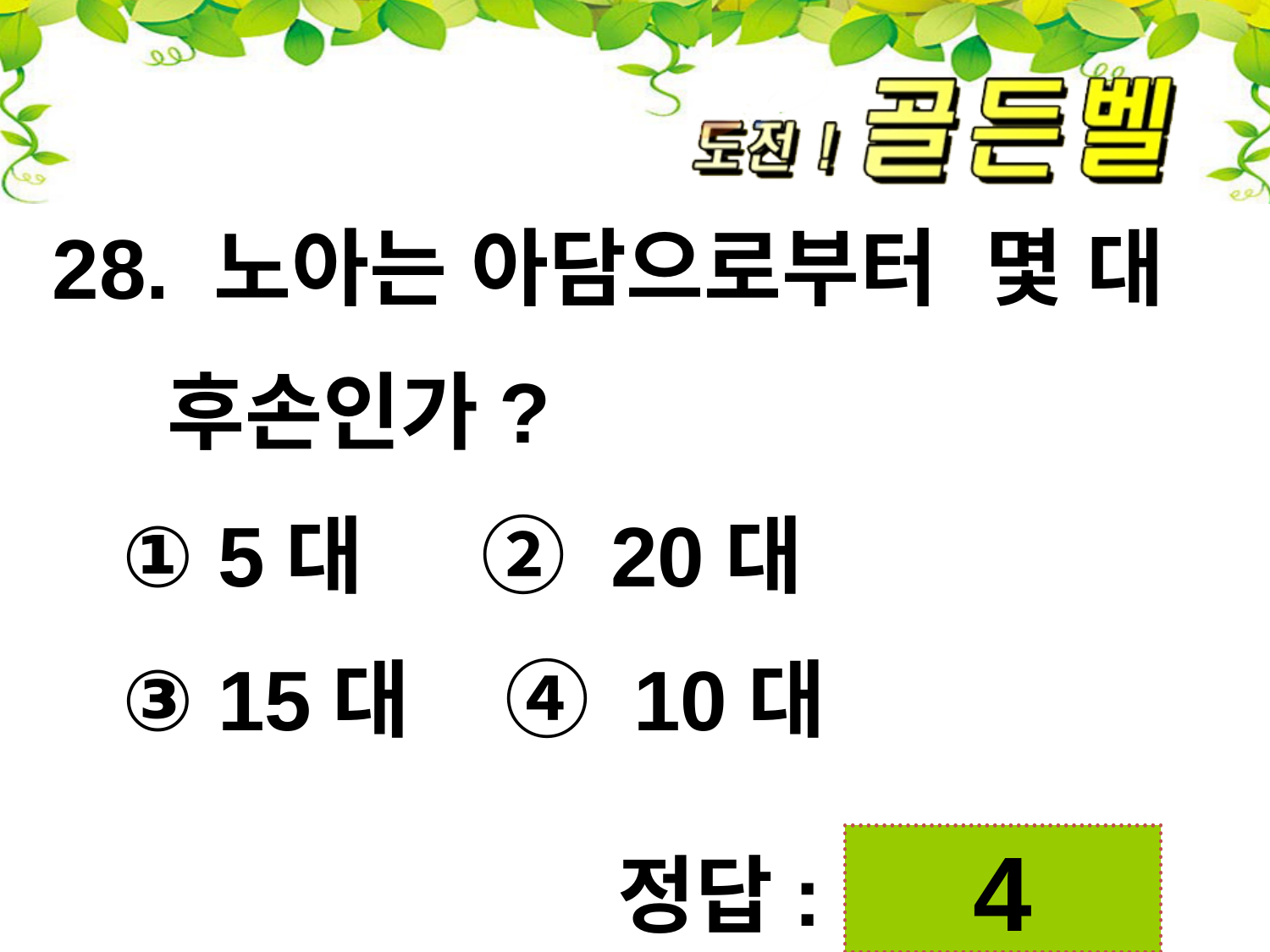

28. 노아는 아담으로부터  몇 대
    후손인가?
   ① 5대     ② 20대
   ③ 15대    ④ 10대

첨성대
4
정답: